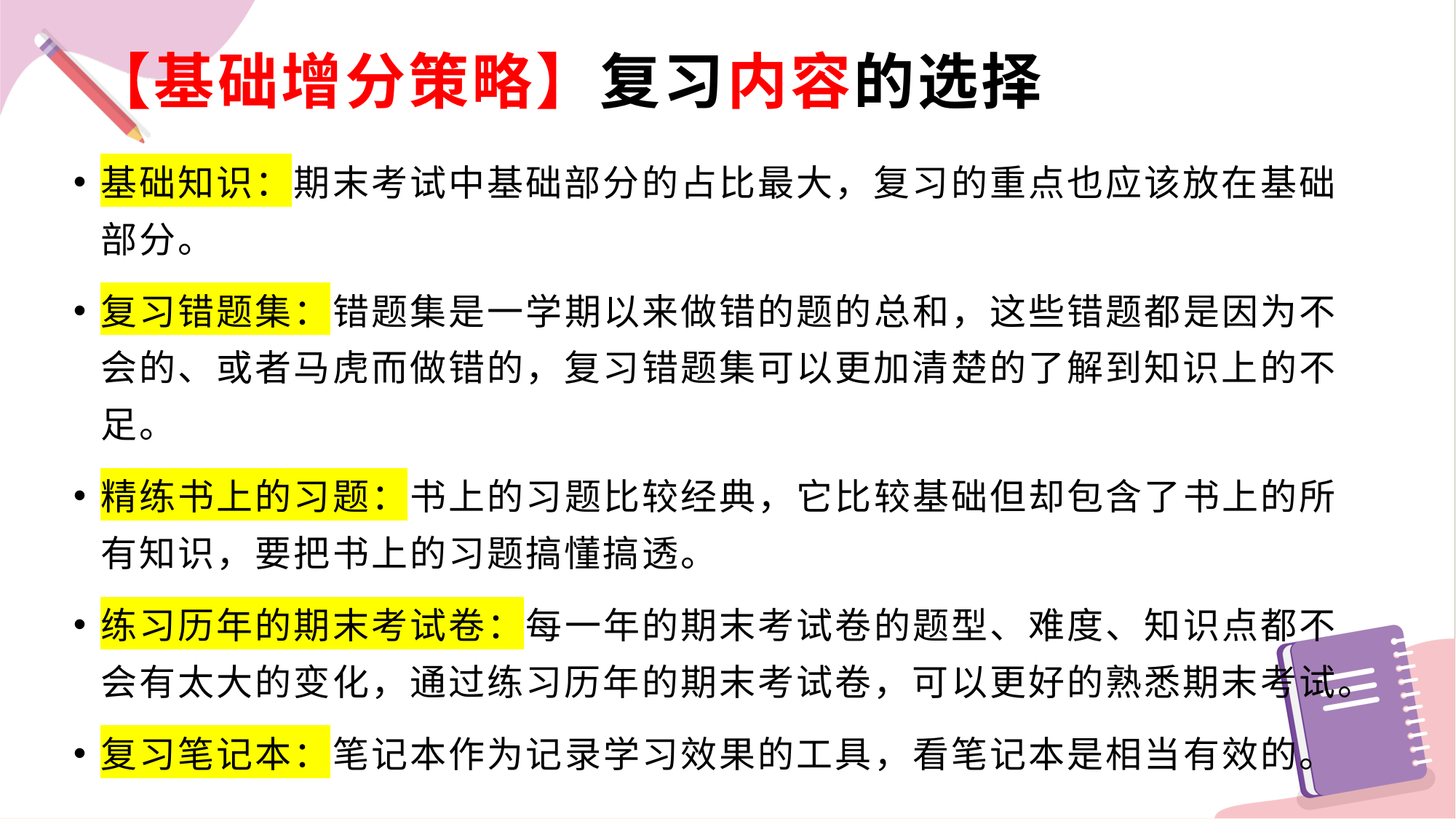

# 【基础增分策略】复习内容的选择
基础知识：期末考试中基础部分的占比最大，复习的重点也应该放在基础部分。
复习错题集：错题集是一学期以来做错的题的总和，这些错题都是因为不会的、或者马虎而做错的，复习错题集可以更加清楚的了解到知识上的不足。
精练书上的习题：书上的习题比较经典，它比较基础但却包含了书上的所有知识，要把书上的习题搞懂搞透。
练习历年的期末考试卷：每一年的期末考试卷的题型、难度、知识点都不会有太大的变化，通过练习历年的期末考试卷，可以更好的熟悉期末考试。
复习笔记本：笔记本作为记录学习效果的工具，看笔记本是相当有效的。